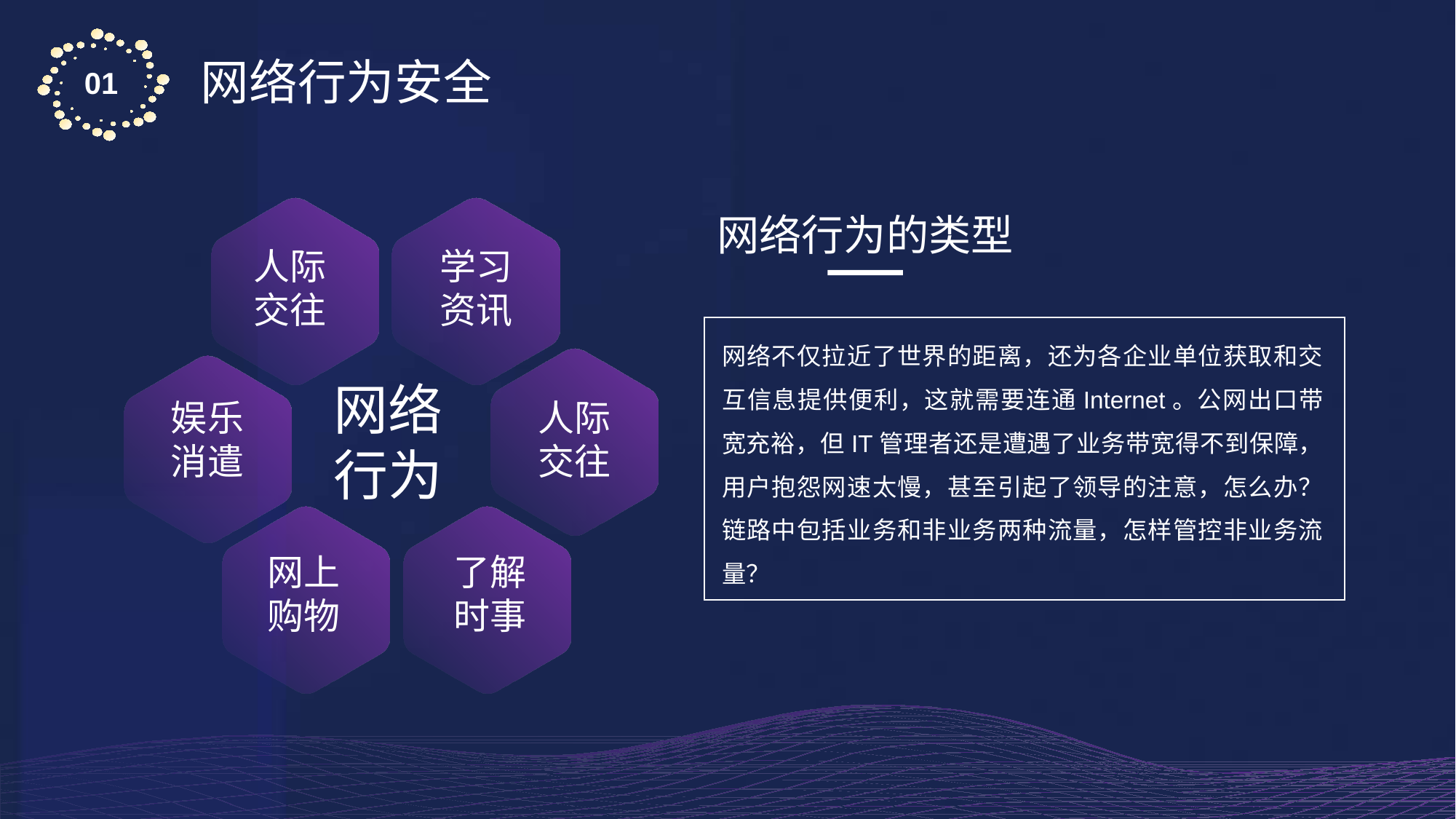

人际
交往
学习
资讯
网络
行为
娱乐
消遣
人际
交往
网上
购物
了解
时事
网络行为的类型

网络不仅拉近了世界的距离，还为各企业单位获取和交互信息提供便利，这就需要连通Internet。公网出口带宽充裕，但IT管理者还是遭遇了业务带宽得不到保障，用户抱怨网速太慢，甚至引起了领导的注意，怎么办？链路中包括业务和非业务两种流量，怎样管控非业务流量？